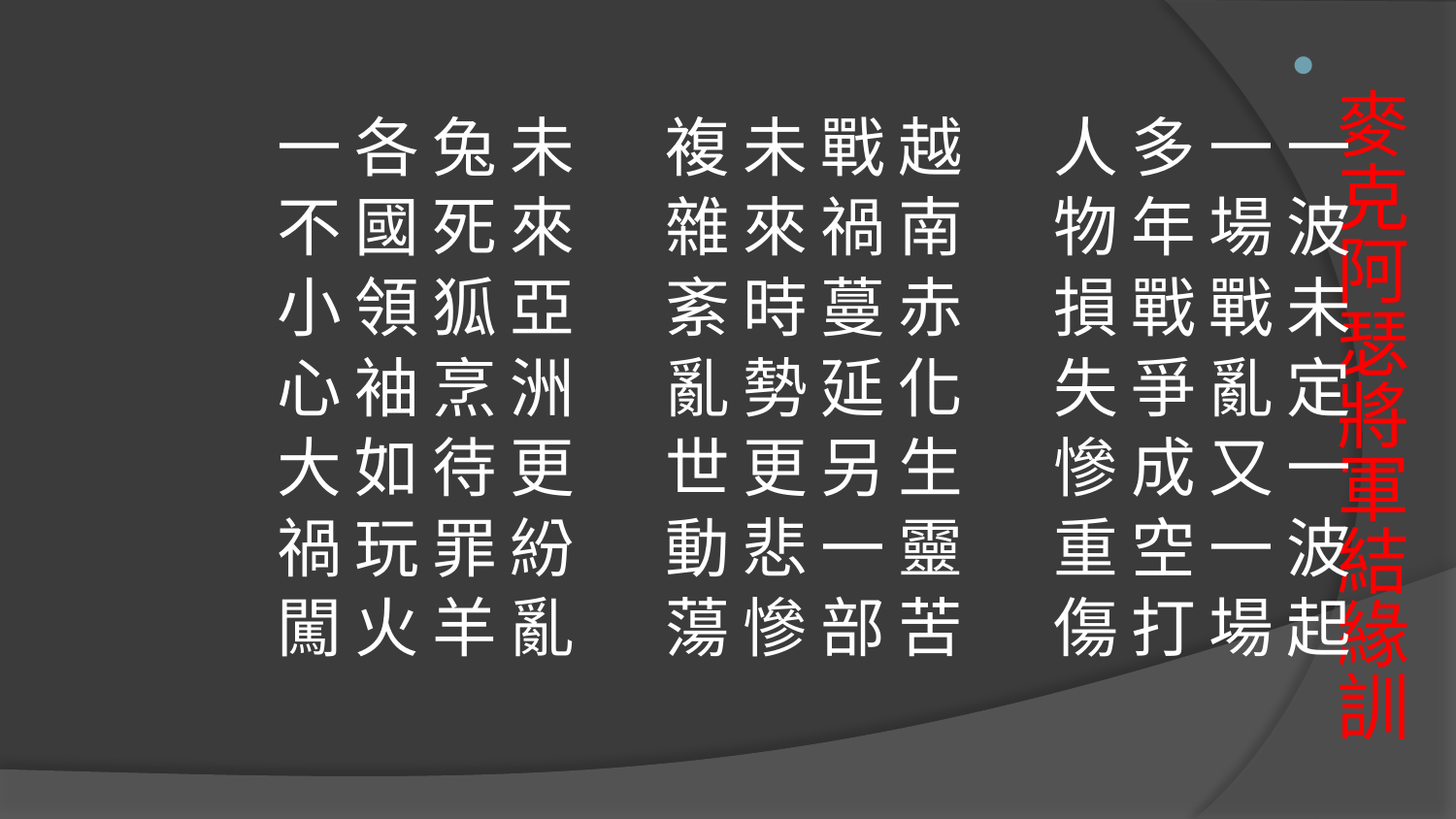

一 波 未 定 一 波 起
一 場 戰 亂 又 一 場
多 年 戰 爭 成 空 打
人 物 損 失 慘 重 傷
越 南 赤 化 生 靈 苦 
戰 禍 蔓 延 另 一 部
未 來 時 勢 更 悲 慘
複 雜 紊 亂 世 動 蕩
未 來 亞 洲 更 紛 亂
兔 死 狐 烹 待 罪 羊
各 國 領 袖 如 玩 火
一 不 小 心 大 禍 闖
# 麥克阿瑟將軍結緣訓